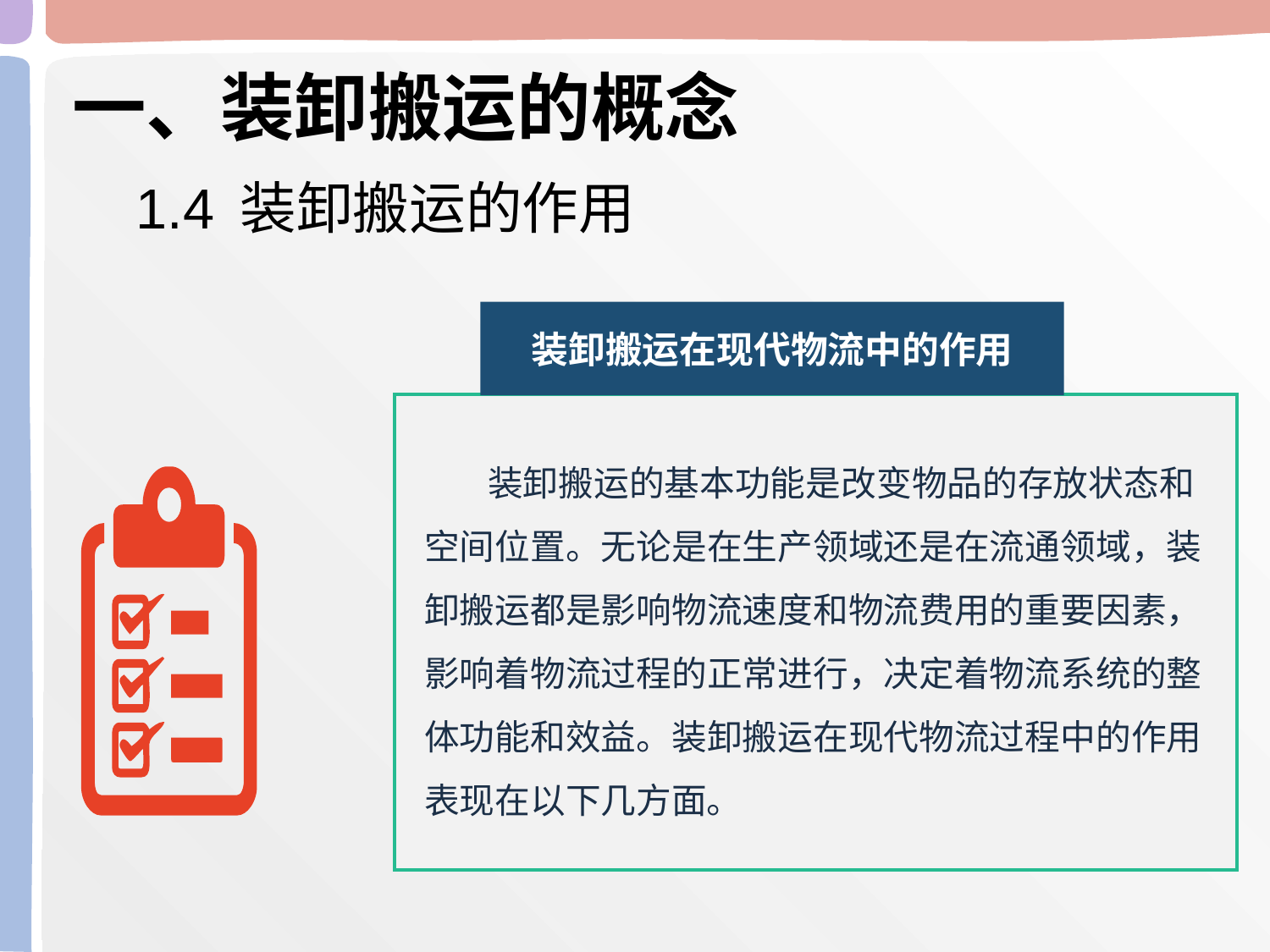

一、装卸搬运的概念
1.4  装卸搬运的作用
装卸搬运在现代物流中的作用

装卸搬运的基本功能是改变物品的存放状态和空间位置。无论是在生产领域还是在流通领域，装卸搬运都是影响物流速度和物流费用的重要因素，影响着物流过程的正常进行，决定着物流系统的整体功能和效益。装卸搬运在现代物流过程中的作用表现在以下几方面。